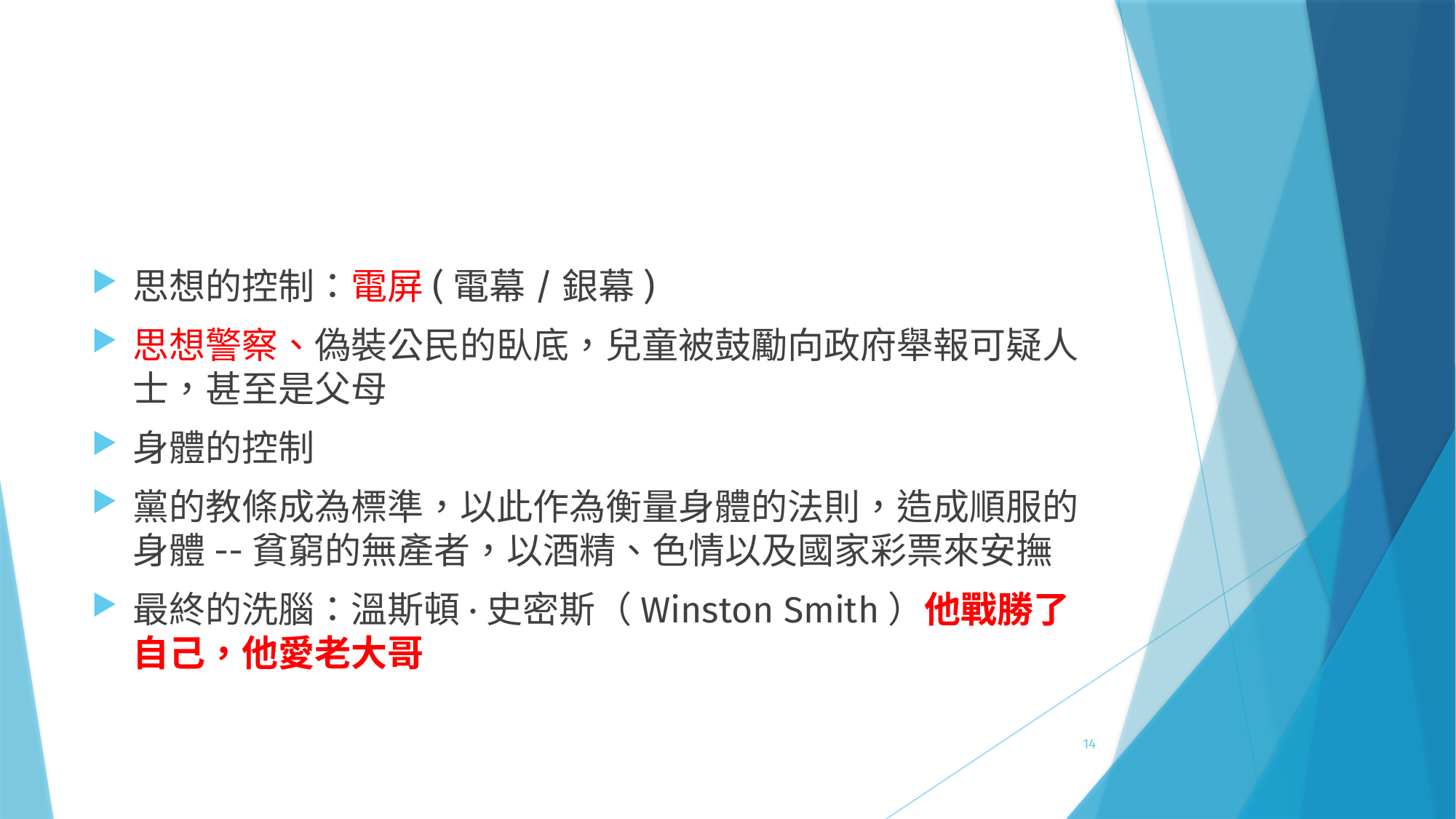

#
思想的控制：電屏(電幕/銀幕)
思想警察、偽裝公民的臥底，兒童被鼓勵向政府舉報可疑人士，甚至是父母
身體的控制
黨的教條成為標準，以此作為衡量身體的法則，造成順服的身體--貧窮的無產者，以酒精、色情以及國家彩票來安撫
最終的洗腦：溫斯頓·史密斯（Winston Smith）他戰勝了自己，他愛老大哥
14